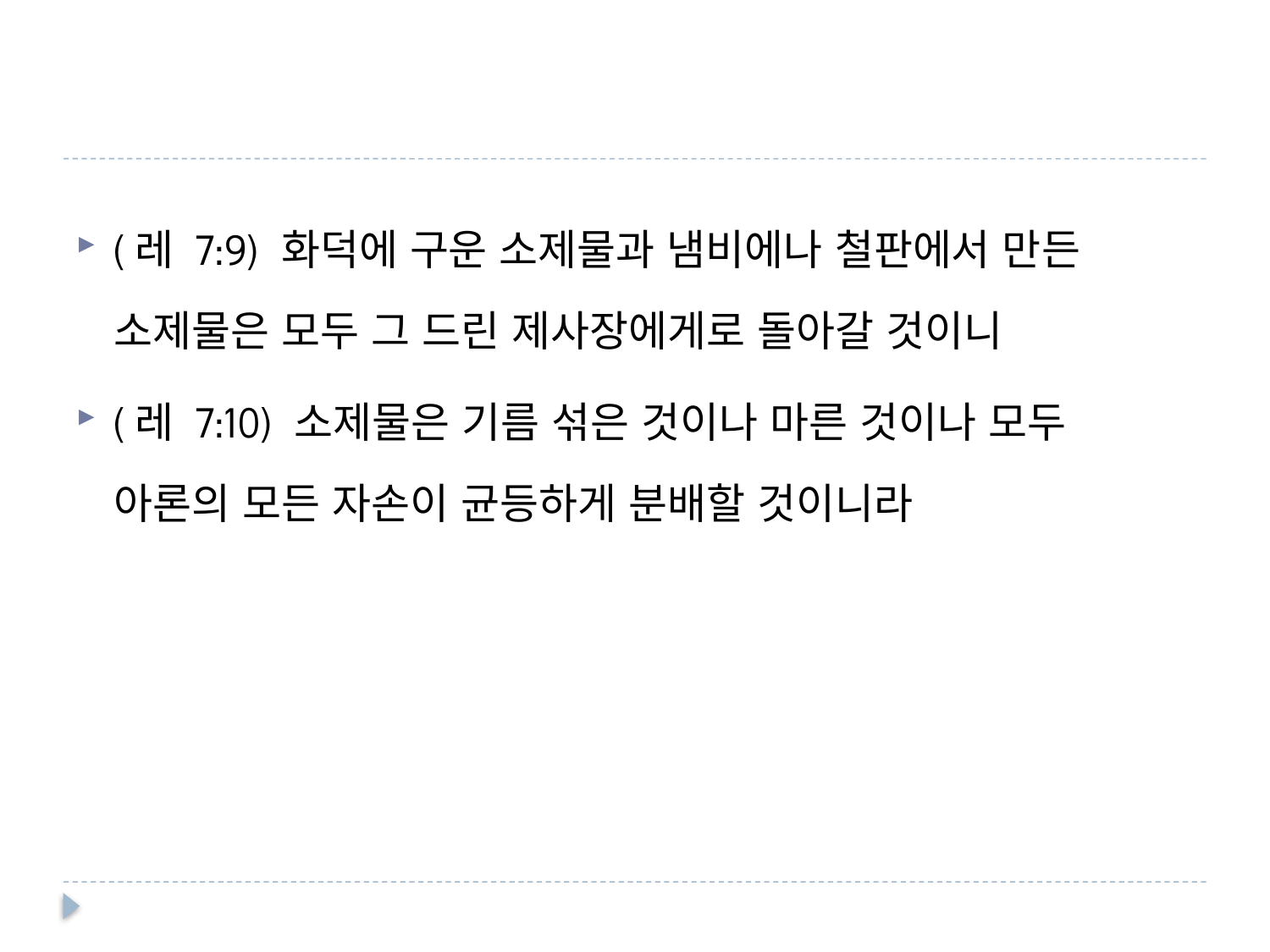

#
(레 7:9) 화덕에 구운 소제물과 냄비에나 철판에서 만든 소제물은 모두 그 드린 제사장에게로 돌아갈 것이니
(레 7:10) 소제물은 기름 섞은 것이나 마른 것이나 모두 아론의 모든 자손이 균등하게 분배할 것이니라